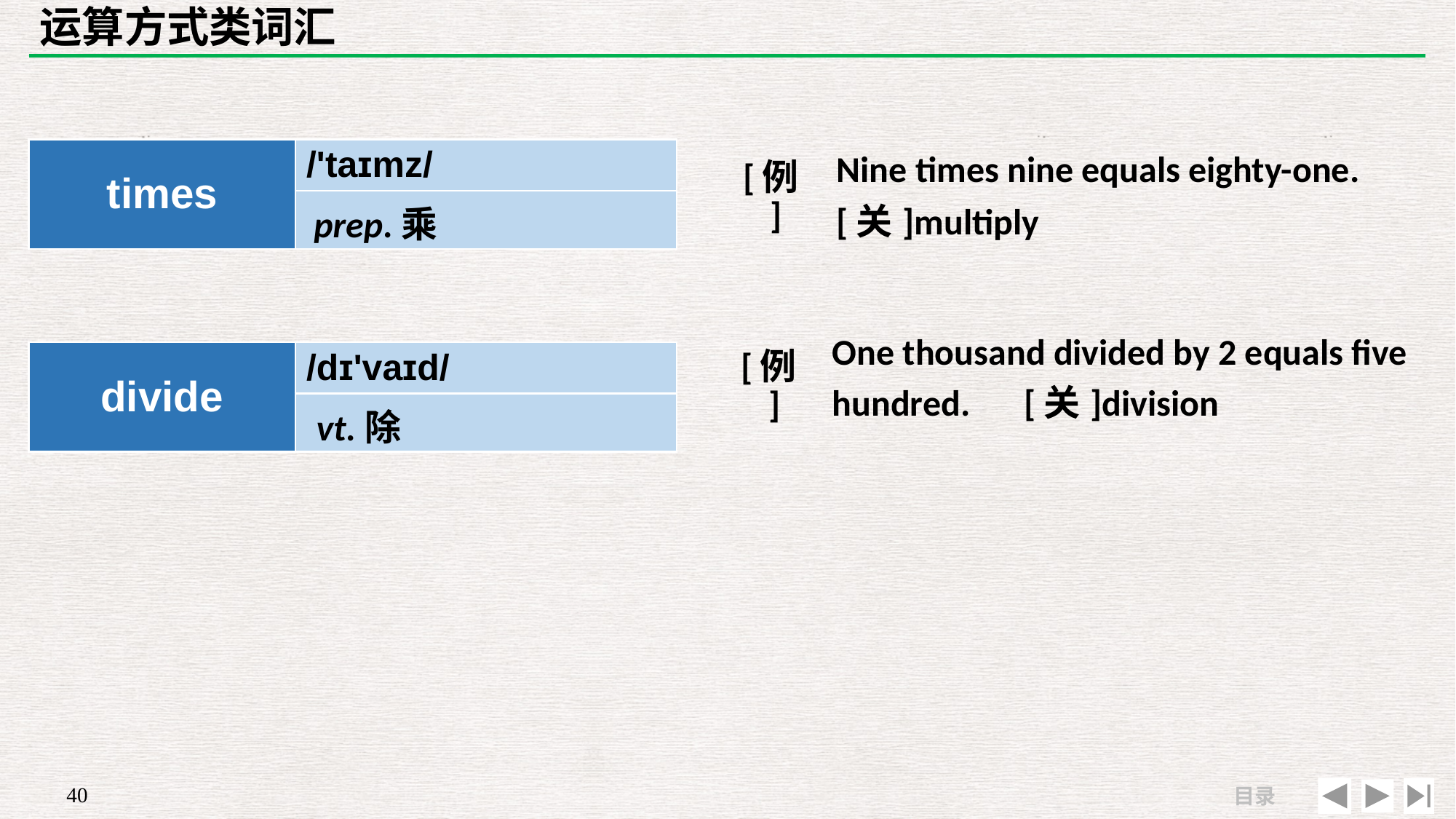

# 运算方式类词汇

|  |  |
| --- | --- |
| [例] | Nine times nine equals eighty-one.　[关]multiply |
| times | /'taɪmz/ |
| --- | --- |
|  |  |
prep.乘
|  |  |
| --- | --- |
| [例] | One thousand divided by 2 equals five hundred.　[关]division |
| divide | /dɪ'vaɪd/ |
| --- | --- |
|  |  |
vt.除